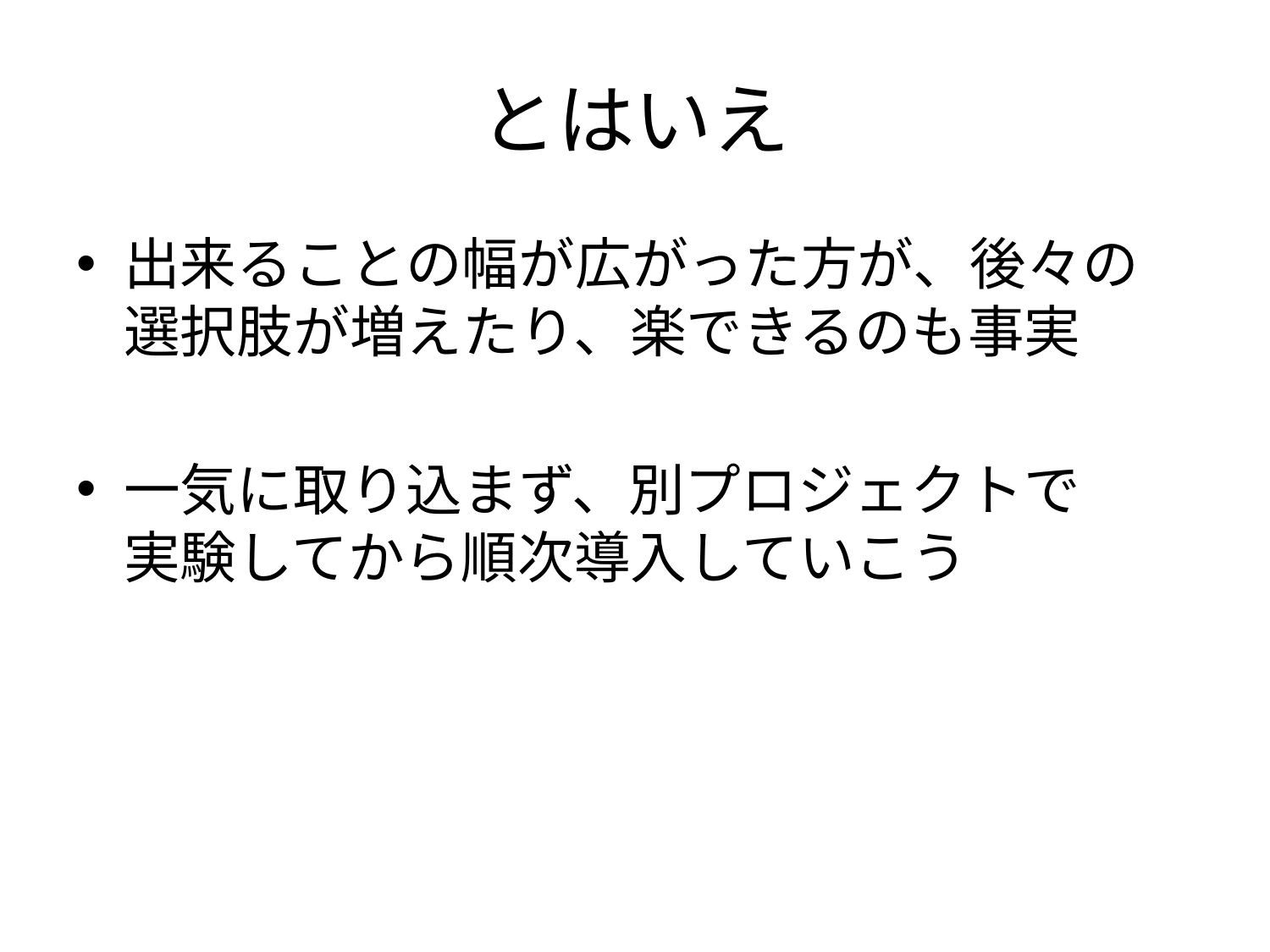

# とはいえ
出来ることの幅が広がった方が、後々の選択肢が増えたり、楽できるのも事実

一気に取り込まず、別プロジェクトで
実験してから順次導入していこう